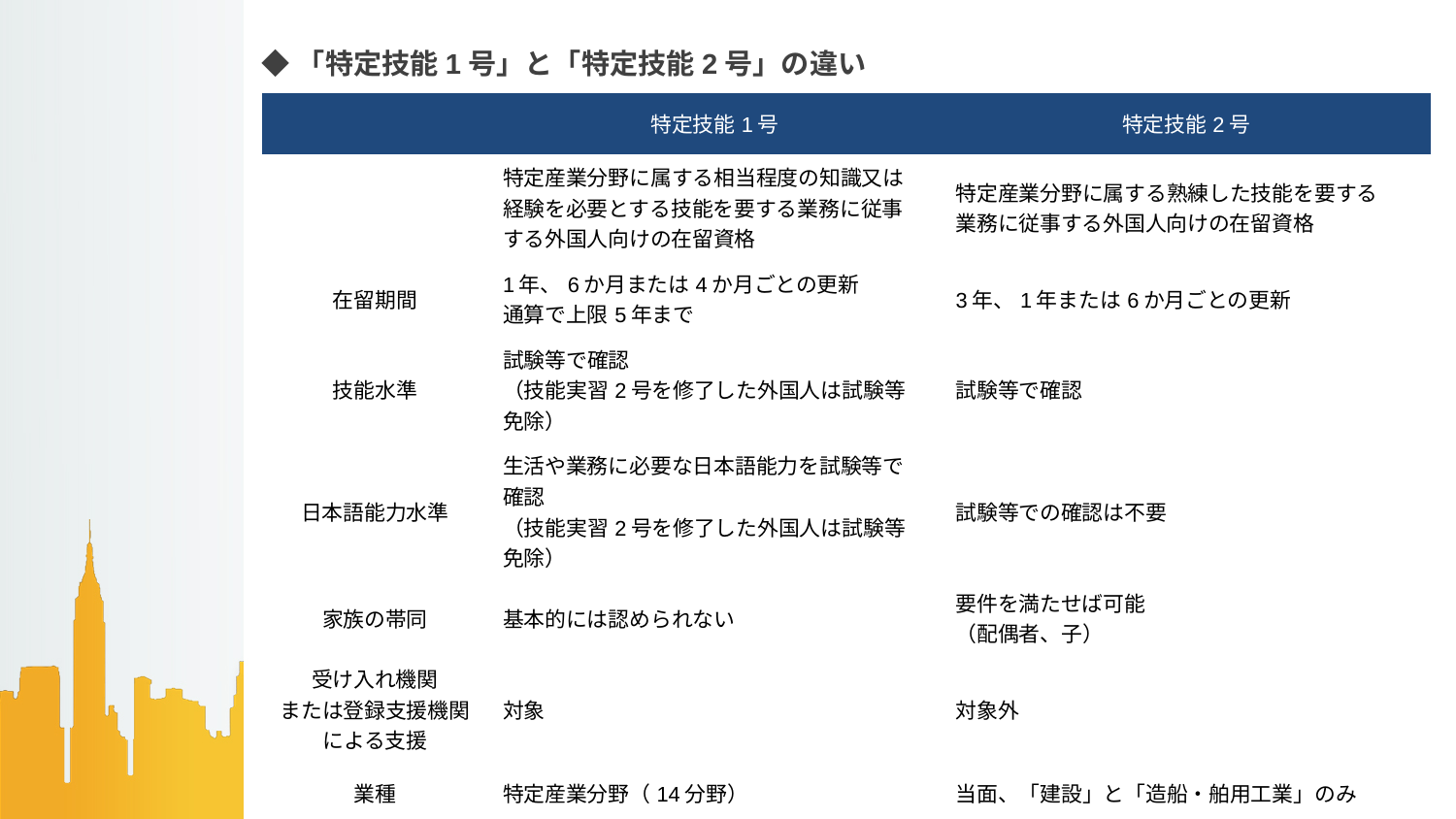

◆「特定技能1号」と「特定技能2号」の違い
|  | 特定技能1号 | 特定技能2号 |
| --- | --- | --- |
|  | 特定産業分野に属する相当程度の知識又は 経験を必要とする技能を要する業務に従事 する外国人向けの在留資格 | 特定産業分野に属する熟練した技能を要する 業務に従事する外国人向けの在留資格 |
| 在留期間 | 1年、6か月または4か月ごとの更新 通算で上限5年まで | 3年、1年または6か月ごとの更新 |
| 技能水準 | 試験等で確認 （技能実習2号を修了した外国人は試験等 免除） | 試験等で確認 |
| 日本語能力水準 | 生活や業務に必要な日本語能力を試験等で 確認 （技能実習2号を修了した外国人は試験等 免除） | 試験等での確認は不要 |
| 家族の帯同 | 基本的には認められない | 要件を満たせば可能 （配偶者、子） |
| 受け入れ機関 または登録支援機関 による支援 | 対象 | 対象外 |
| 業種 | 特定産業分野（14分野） | 当面、「建設」と「造船・舶用工業」のみ |